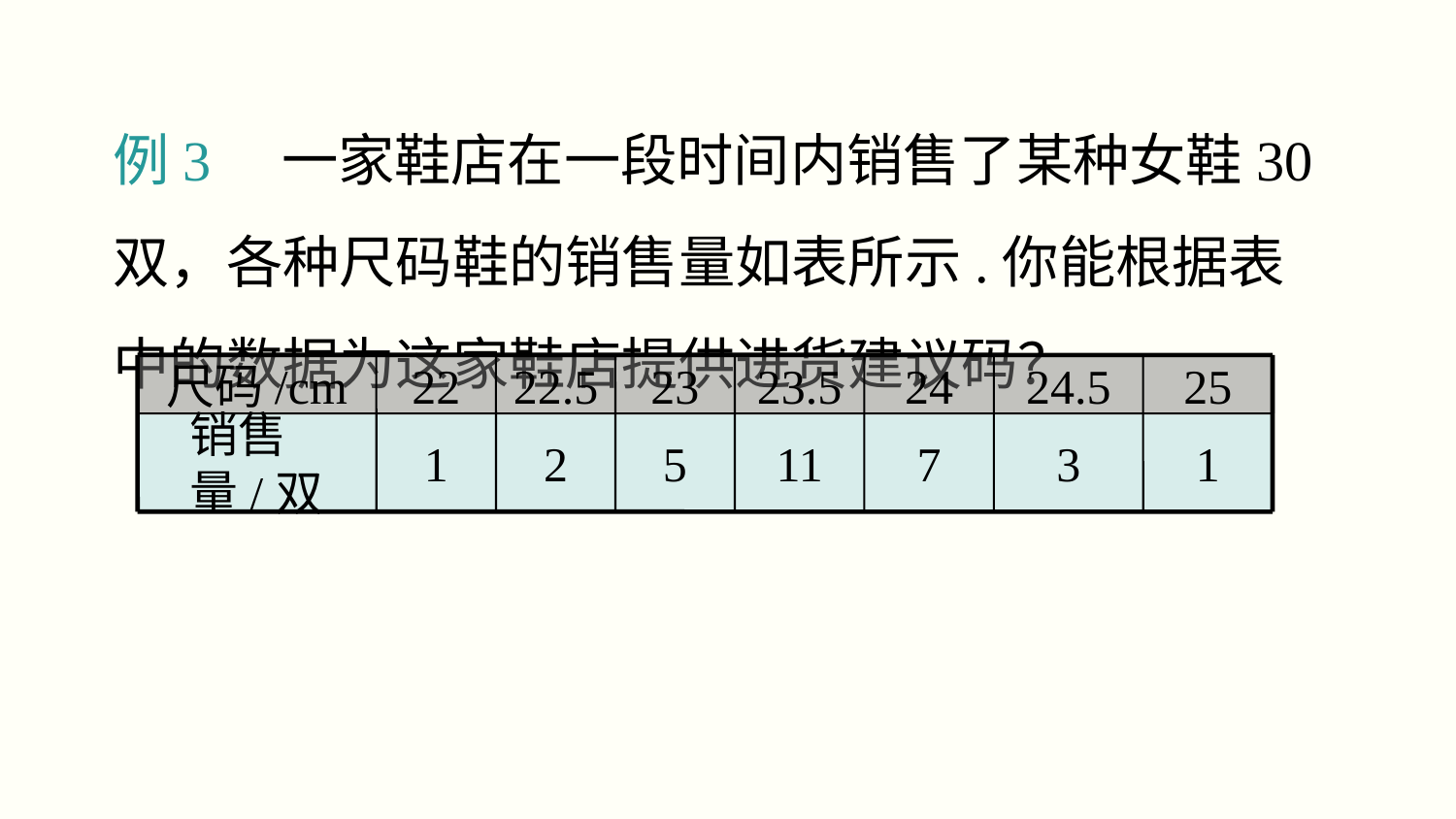

例3    一家鞋店在一段时间内销售了某种女鞋30双，各种尺码鞋的销售量如表所示.你能根据表中的数据为这家鞋店提供进货建议码？
尺码/cm

22

22.5

23

23.5

24

24.5

25

销售量/双

1
2
5
11
7
3
1